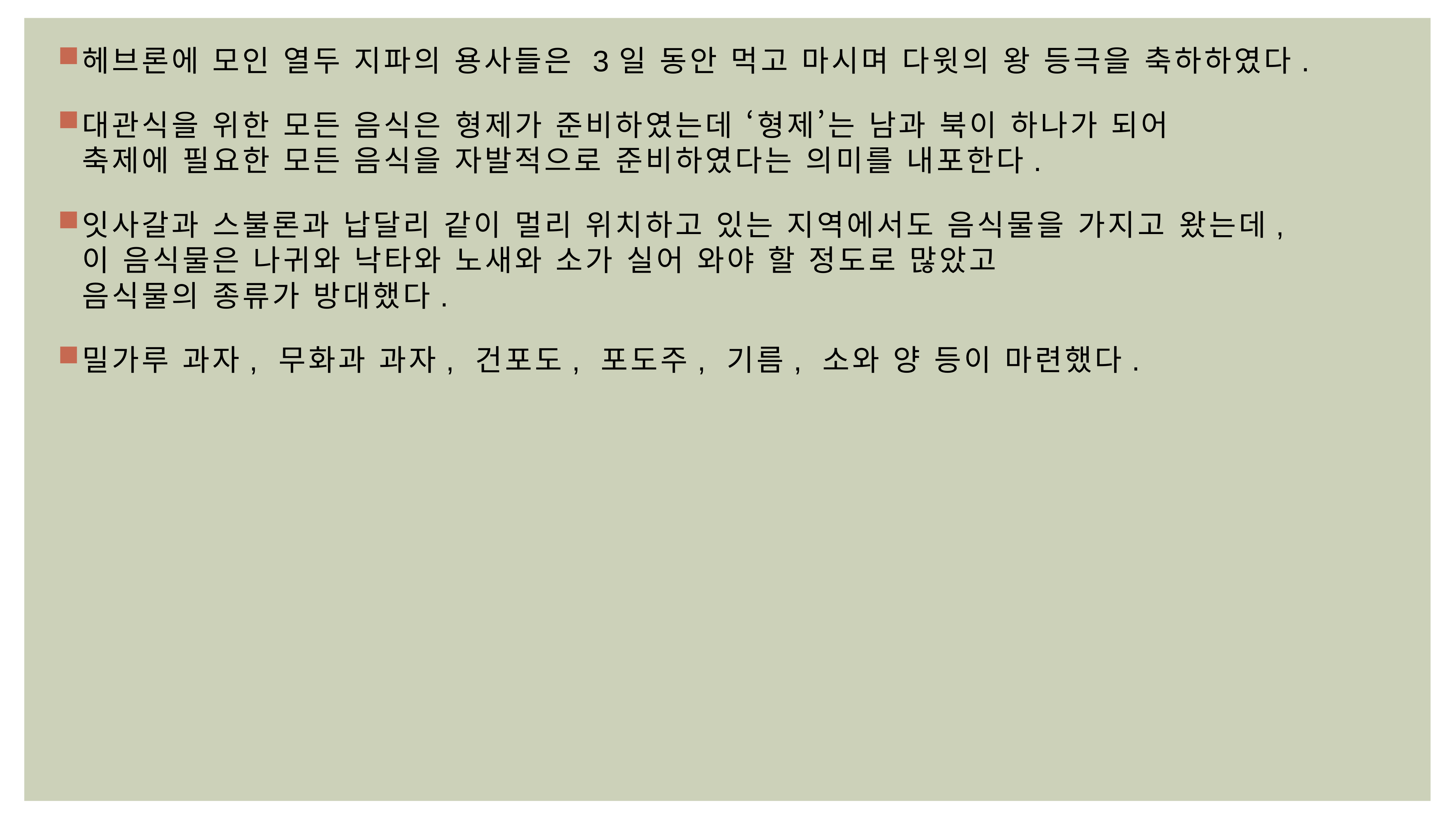

헤브론에 모인 열두 지파의 용사들은 3일 동안 먹고 마시며 다윗의 왕 등극을 축하하였다.
대관식을 위한 모든 음식은 형제가 준비하였는데 ‘형제’는 남과 북이 하나가 되어
축제에 필요한 모든 음식을 자발적으로 준비하였다는 의미를 내포한다.
잇사갈과 스불론과 납달리 같이 멀리 위치하고 있는 지역에서도 음식물을 가지고 왔는데,
이 음식물은 나귀와 낙타와 노새와 소가 실어 와야 할 정도로 많았고
음식물의 종류가 방대했다.
밀가루 과자, 무화과 과자, 건포도, 포도주, 기름, 소와 양 등이 마련했다.